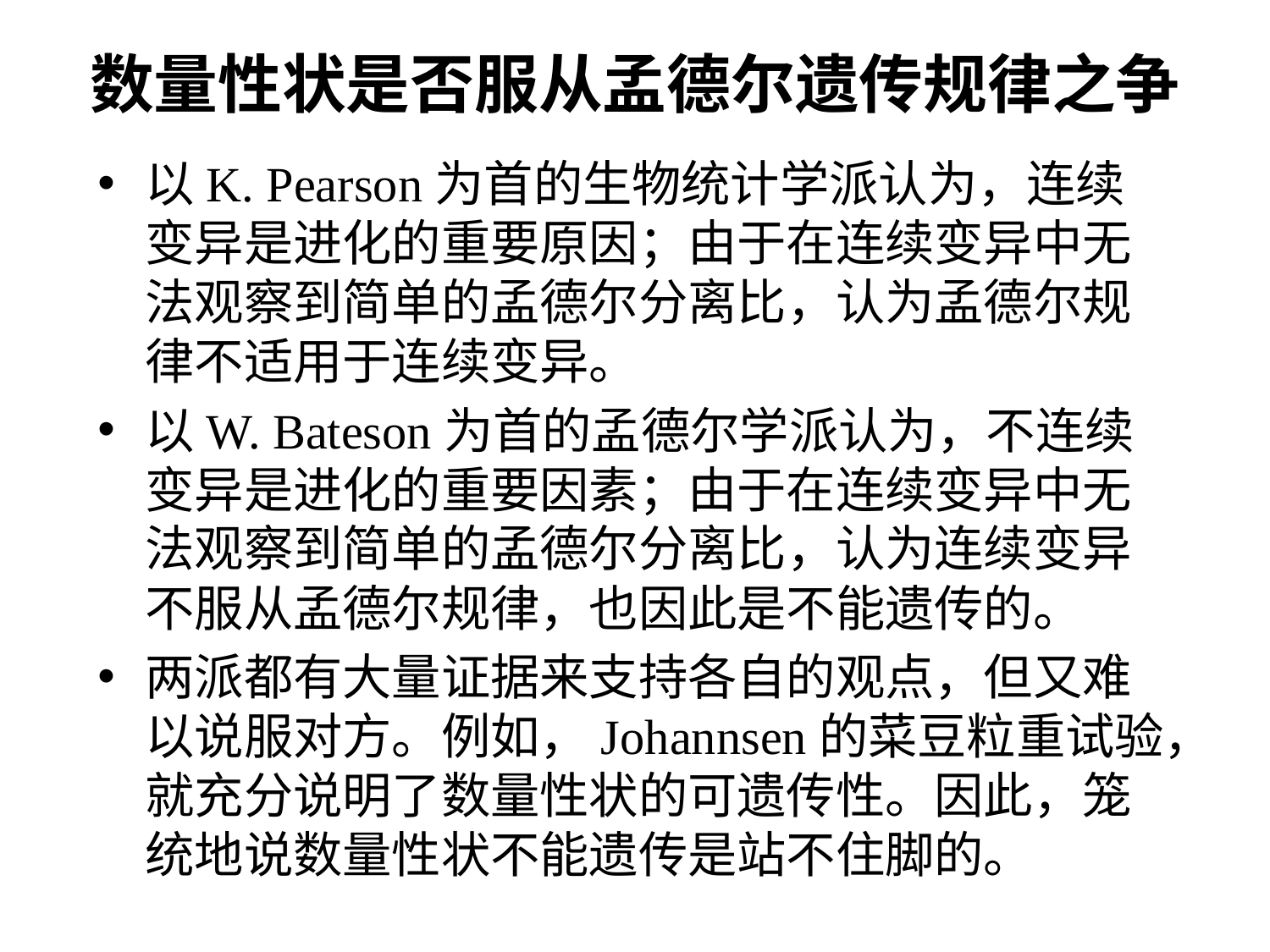

# 数量性状是否服从孟德尔遗传规律之争
以K. Pearson为首的生物统计学派认为，连续变异是进化的重要原因；由于在连续变异中无法观察到简单的孟德尔分离比，认为孟德尔规律不适用于连续变异。
以W. Bateson为首的孟德尔学派认为，不连续变异是进化的重要因素；由于在连续变异中无法观察到简单的孟德尔分离比，认为连续变异不服从孟德尔规律，也因此是不能遗传的。
两派都有大量证据来支持各自的观点，但又难以说服对方。例如，Johannsen的菜豆粒重试验，就充分说明了数量性状的可遗传性。因此，笼统地说数量性状不能遗传是站不住脚的。